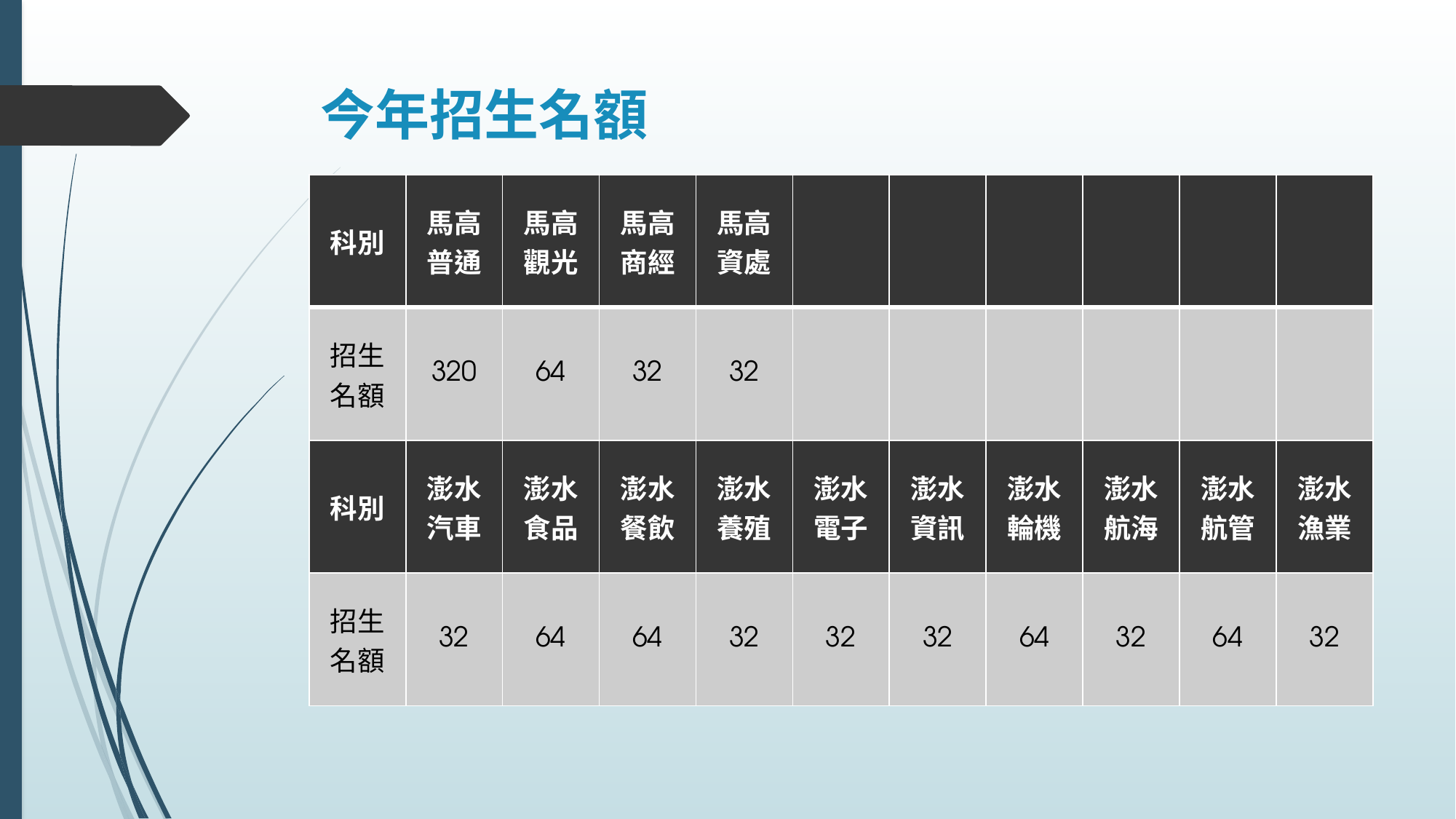

# 今年招生名額
| 科別 | 馬高普通 | 馬高觀光 | 馬高商經 | 馬高資處 |  |  |  |  |  |  |
| --- | --- | --- | --- | --- | --- | --- | --- | --- | --- | --- |
| 招生名額 | 320 | 64 | 32 | 32 |  |  |  |  |  |  |
| 科別 | 澎水汽車 | 澎水食品 | 澎水餐飲 | 澎水養殖 | 澎水電子 | 澎水資訊 | 澎水輪機 | 澎水航海 | 澎水航管 | 澎水漁業 |
| 招生名額 | 32 | 64 | 64 | 32 | 32 | 32 | 64 | 32 | 64 | 32 |